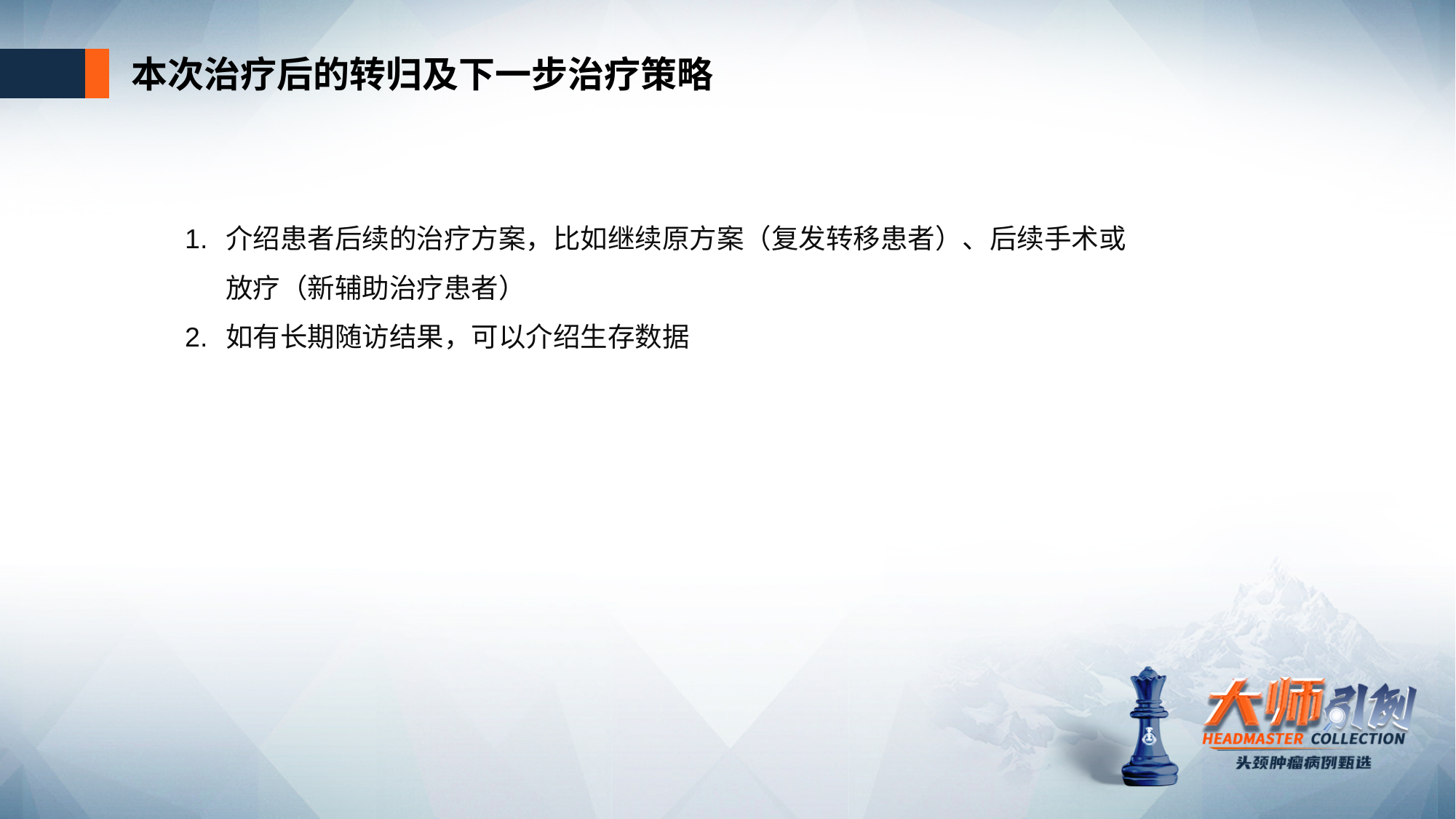

本次治疗后的转归及下一步治疗策略

介绍患者后续的治疗方案，比如继续原方案（复发转移患者）、后续手术或放疗（新辅助治疗患者）
如有长期随访结果，可以介绍生存数据